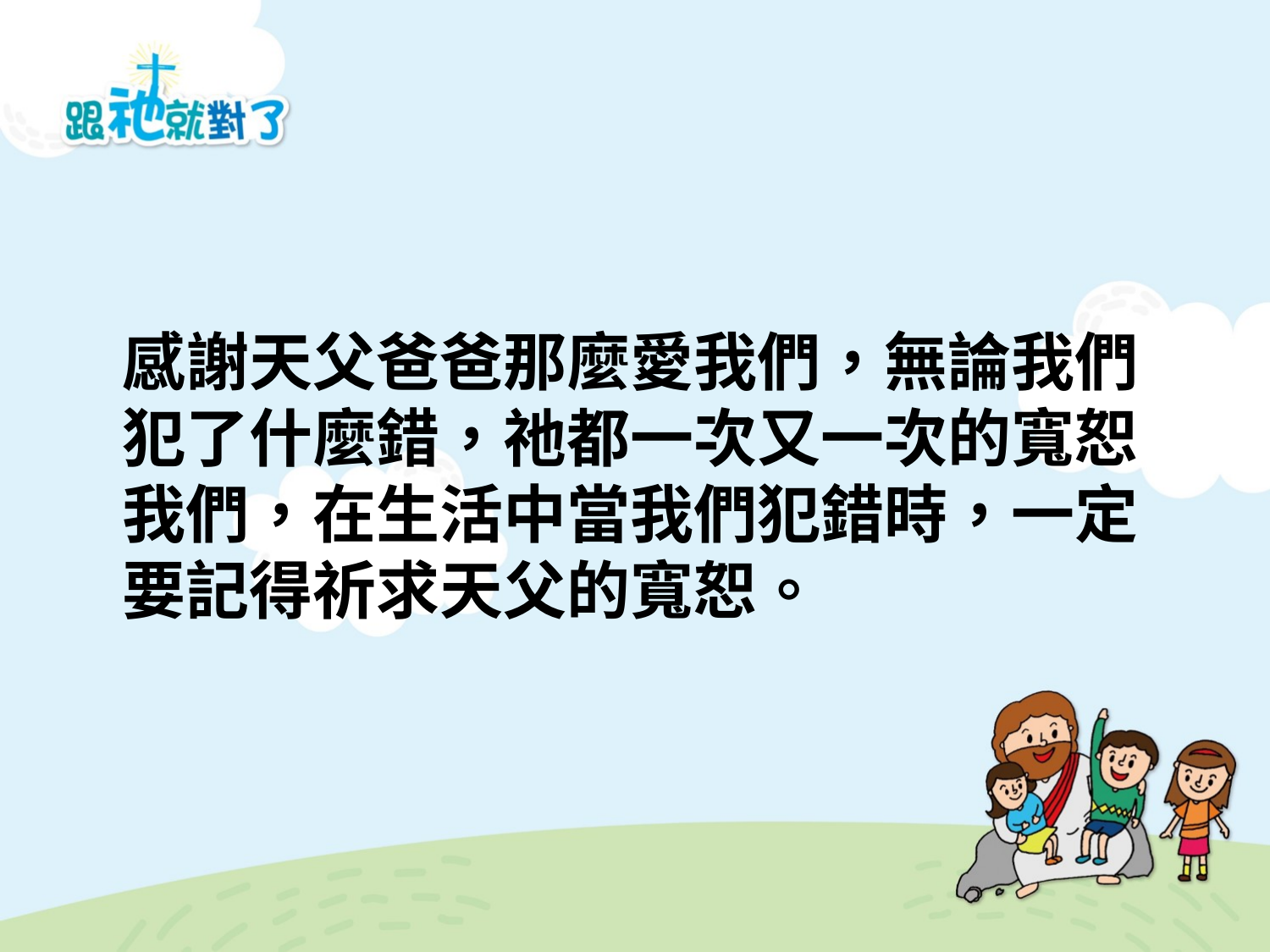

感謝天父爸爸那麼愛我們，無論我們犯了什麼錯，祂都一次又一次的寬恕我們，在生活中當我們犯錯時，一定要記得祈求天父的寬恕。